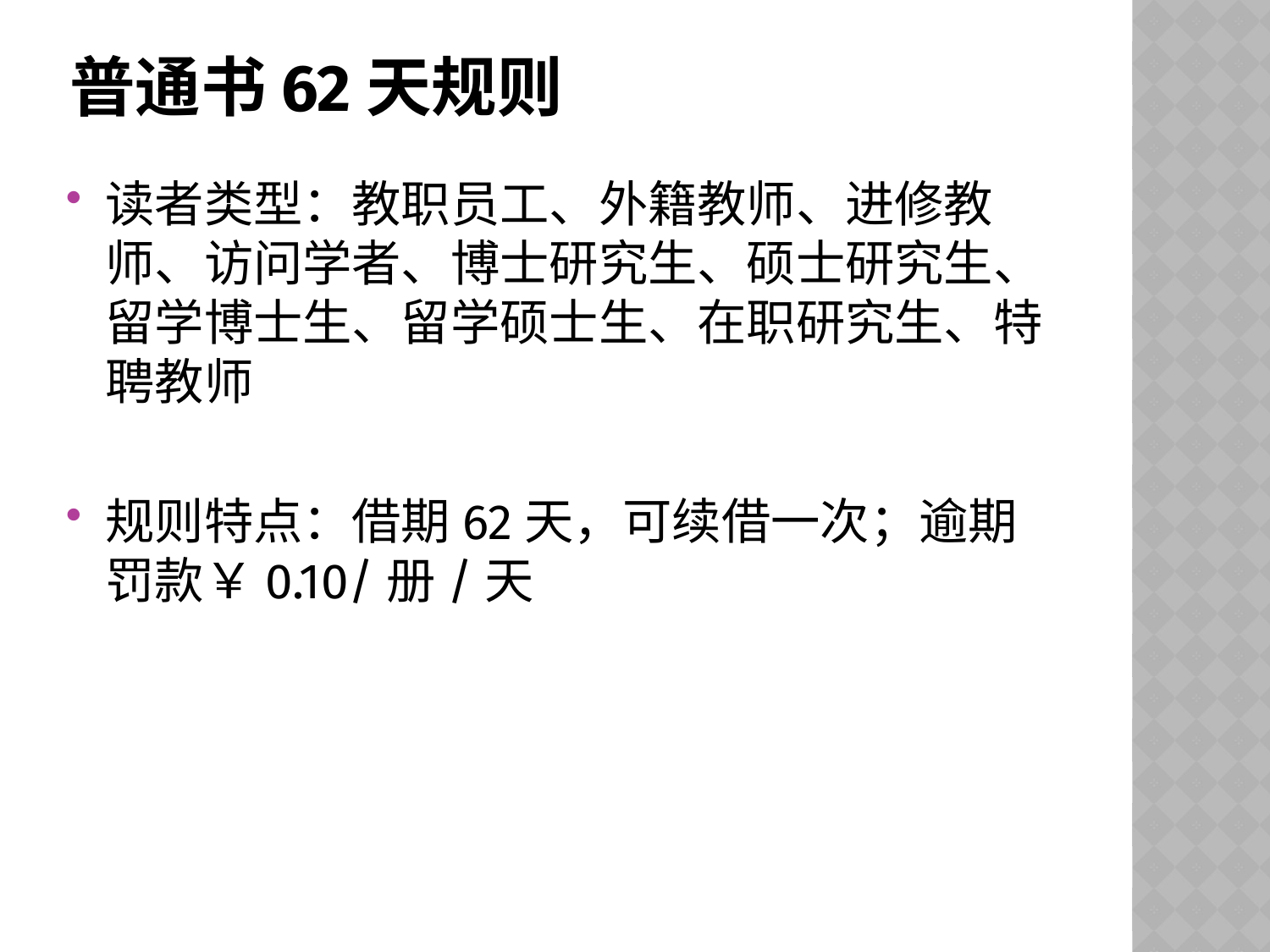

# 普通书62天规则
读者类型：教职员工、外籍教师、进修教师、访问学者、博士研究生、硕士研究生、留学博士生、留学硕士生、在职研究生、特聘教师

规则特点：借期62天，可续借一次；逾期罚款￥0.10/册/天